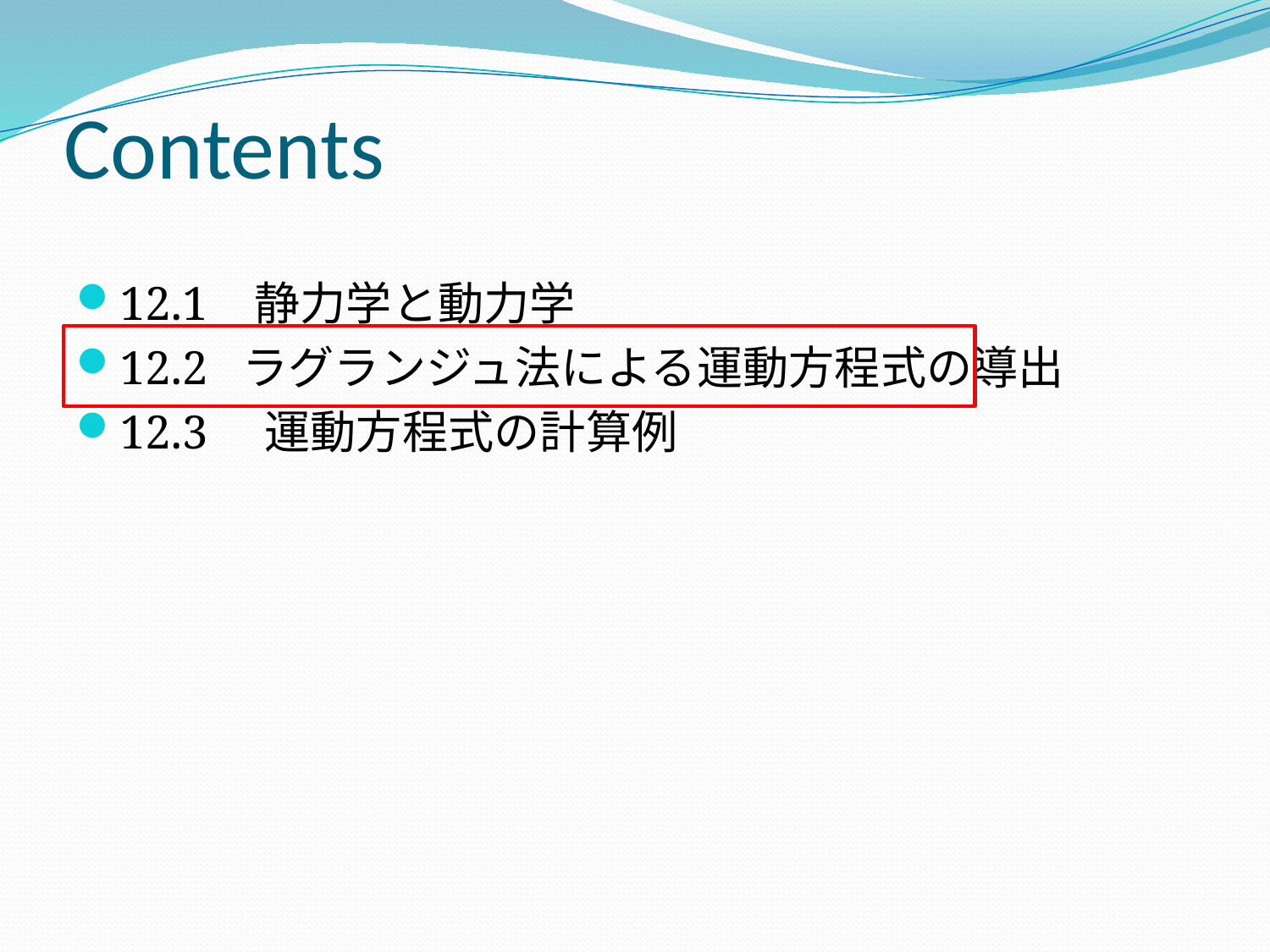

# Contents
12.1   静力学と動力学
12.2  ラグランジュ法による運動方程式の導出
12.3　運動方程式の計算例